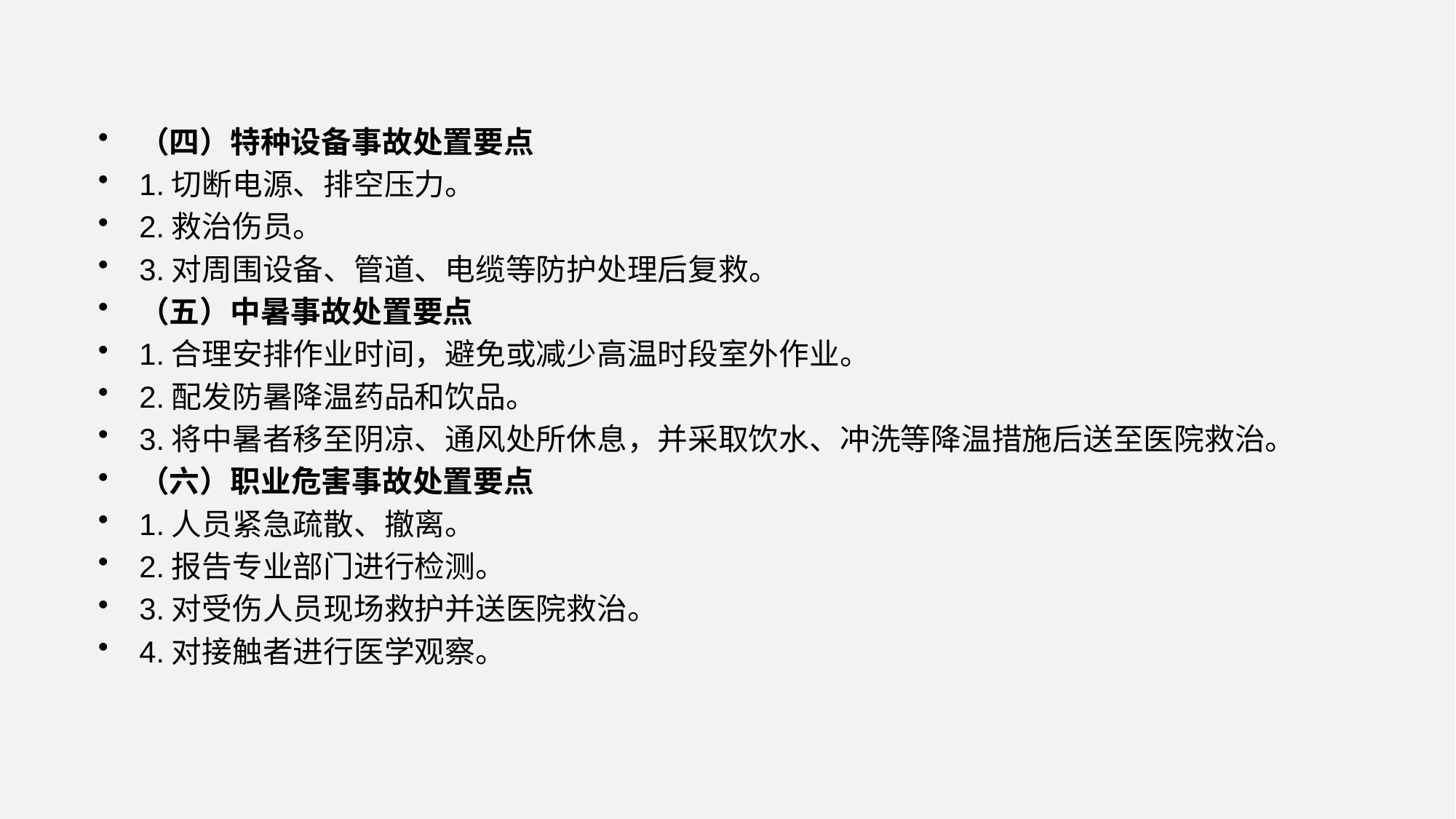

（四）特种设备事故处置要点
1.切断电源、排空压力。
2.救治伤员。
3.对周围设备、管道、电缆等防护处理后复救。
（五）中暑事故处置要点
1.合理安排作业时间，避免或减少高温时段室外作业。
2.配发防暑降温药品和饮品。
3.将中暑者移至阴凉、通风处所休息，并采取饮水、冲洗等降温措施后送至医院救治。
（六）职业危害事故处置要点
1.人员紧急疏散、撤离。
2.报告专业部门进行检测。
3.对受伤人员现场救护并送医院救治。
4.对接触者进行医学观察。